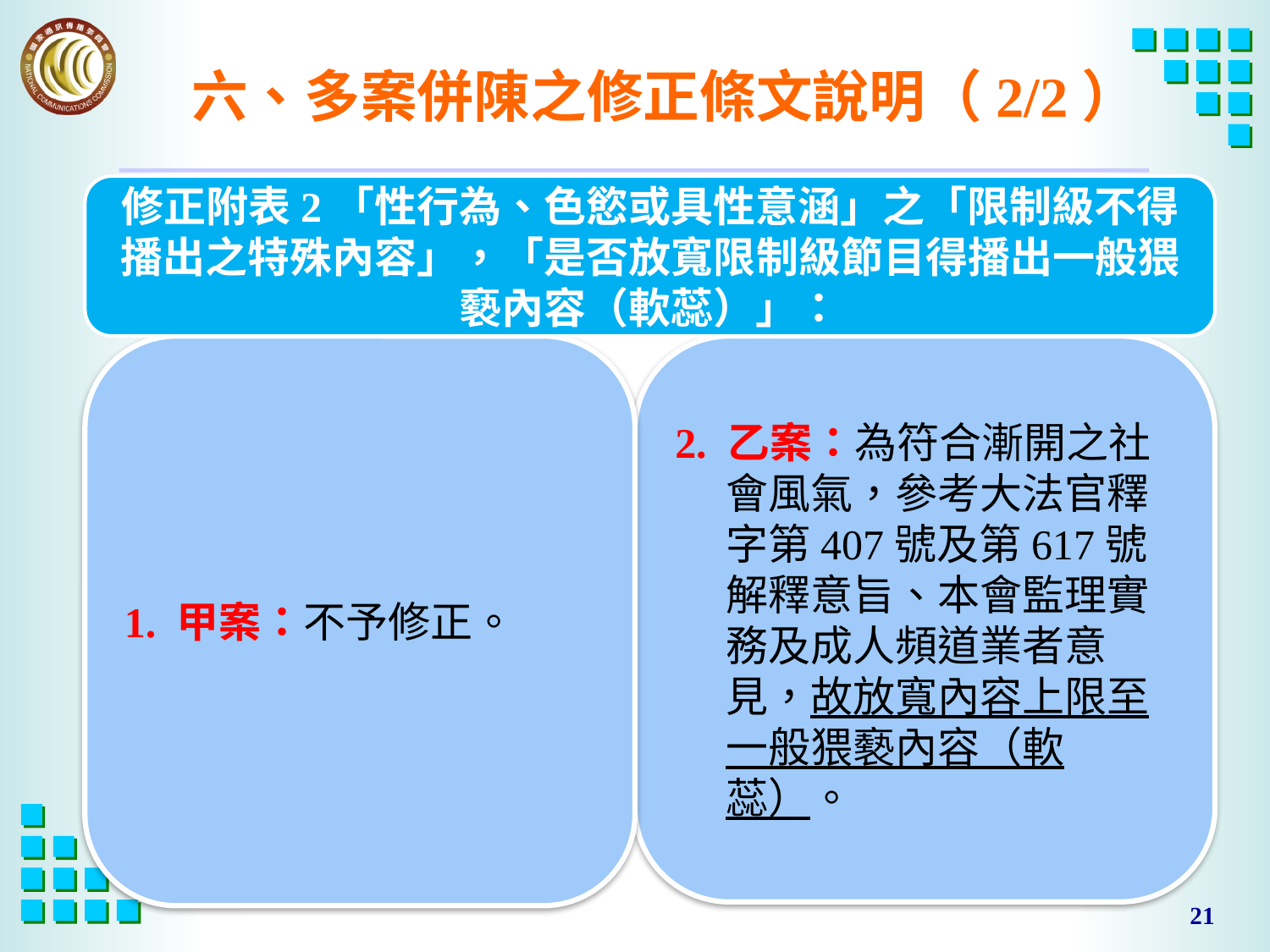

# 六、多案併陳之修正條文說明（2/2）
修正附表2「性行為、色慾或具性意涵」之「限制級不得播出之特殊內容」，「是否放寬限制級節目得播出一般猥褻內容（軟蕊）」：
1. 甲案：不予修正。
2. 乙案：為符合漸開之社會風氣，參考大法官釋字第407號及第617號解釋意旨、本會監理實務及成人頻道業者意見，故放寬內容上限至一般猥褻內容（軟蕊）。